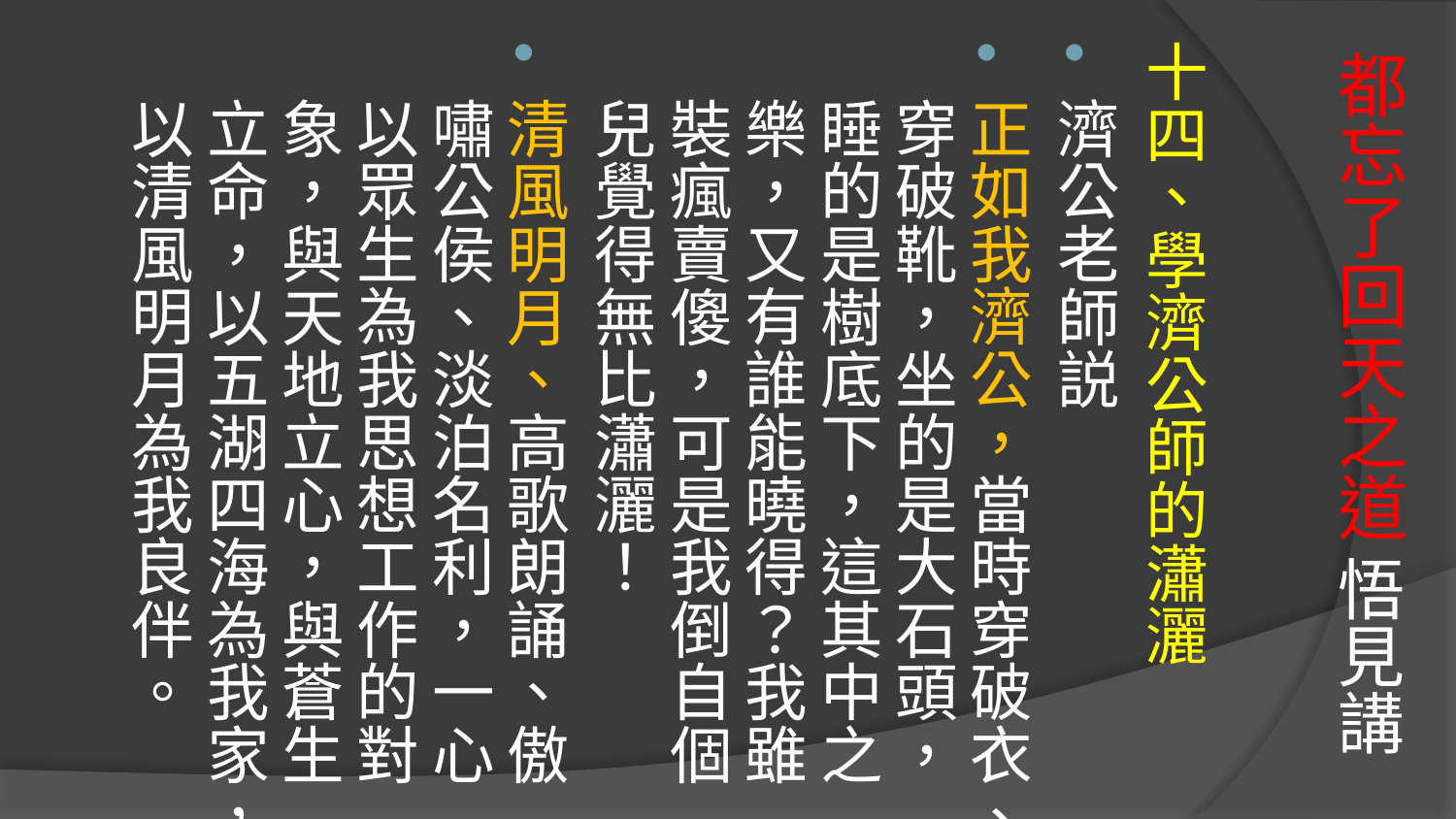

# 都忘了回天之道 悟見講
十四、學濟公師的瀟灑
濟公老師説
正如我濟公，當時穿破衣、穿破靴，坐的是大石頭，睡的是樹底下，這其中之樂，又有誰能曉得？我雖裝瘋賣傻，可是我倒自個兒覺得無比瀟灑！
清風明月、高歌朗誦、傲嘯公侯、淡泊名利，一心以眾生為我思想工作的對象，與天地立心，與蒼生立命，以五湖四海為我家，以清風明月為我良伴。